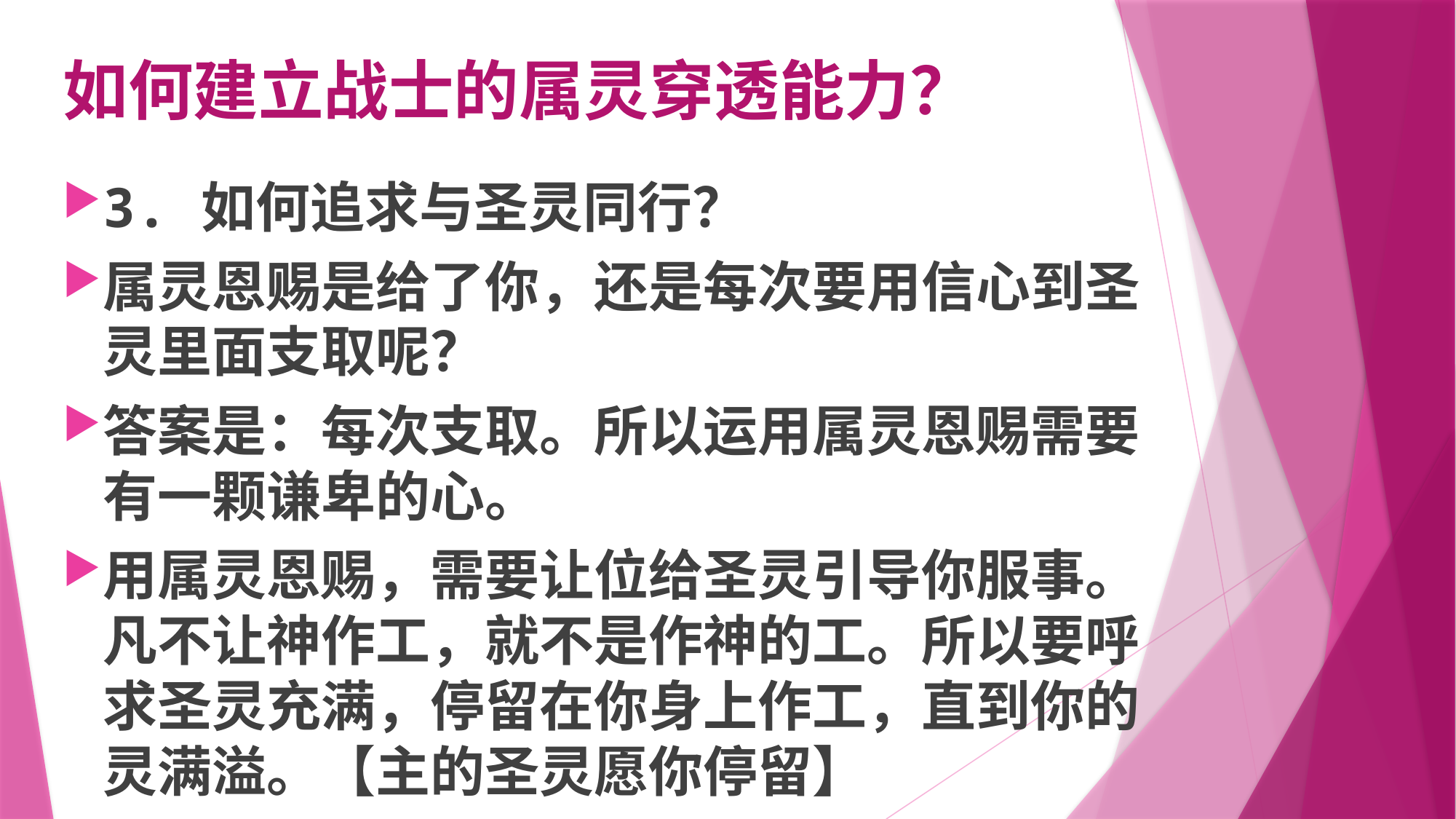

# 如何建立战士的属灵穿透能力？
3.	如何追求与圣灵同行？
属灵恩赐是给了你，还是每次要用信心到圣灵里面支取呢？
答案是：每次支取。所以运用属灵恩赐需要有一颗谦卑的心。
用属灵恩赐，需要让位给圣灵引导你服事。凡不让神作工，就不是作神的工。所以要呼求圣灵充满，停留在你身上作工，直到你的灵满溢。【主的圣灵愿你停留】